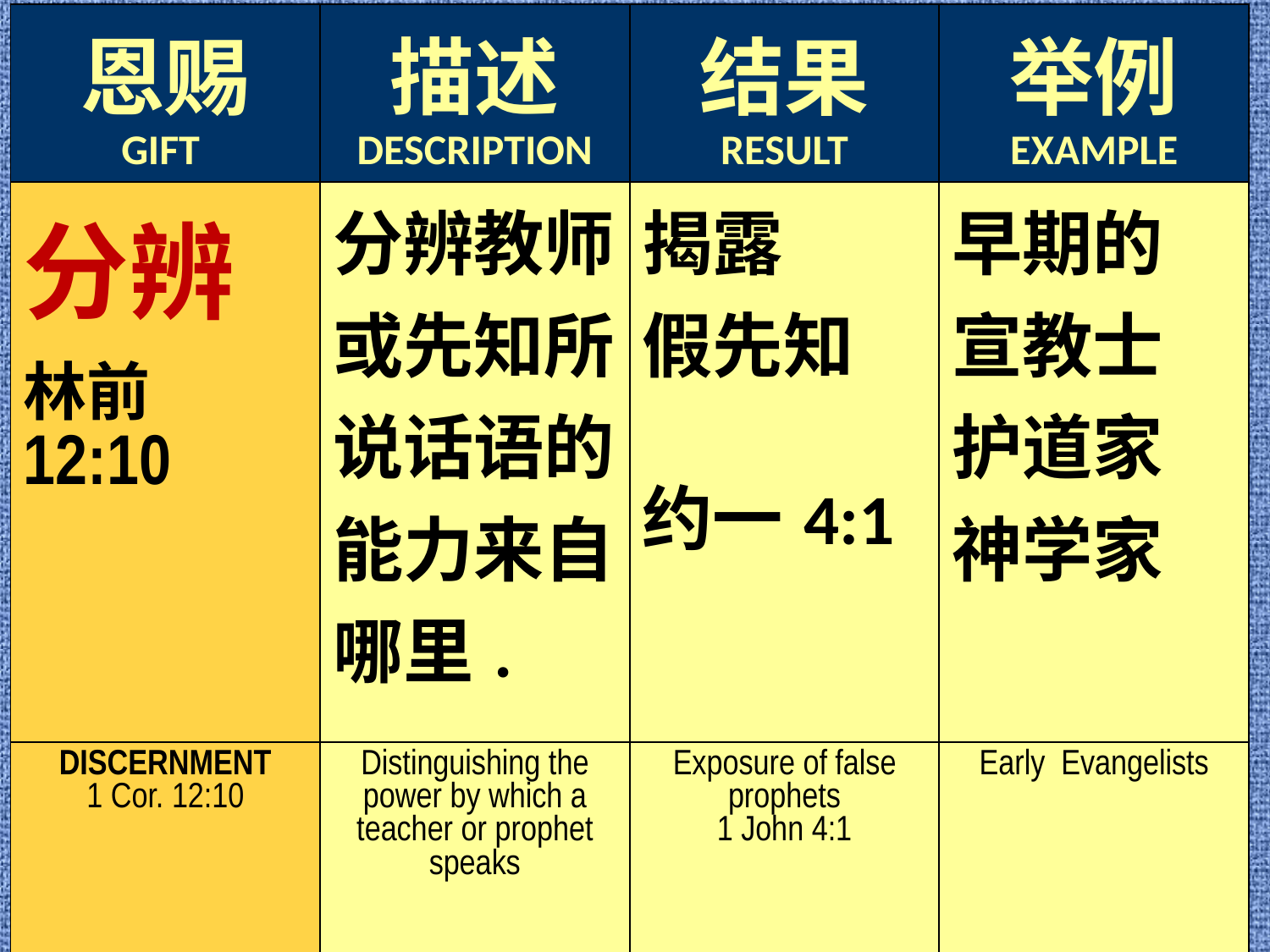

| 恩赐 GIFT | 描述 DESCRIPTION | 结果 RESULT | 举例 EXAMPLE |
| --- | --- | --- | --- |
| 分辨 林前12:10 | 分辨教师或先知所说话语的能力来自哪里. | 揭露 假先知 约一4:1 | 早期的 宣教士 护道家 神学家 |
| DISCERNMENT 1 Cor. 12:10 | Distinguishing the power by which a teacher or prophet speaks | Exposure of false prophets 1 John 4:1 | Early Evangelists |